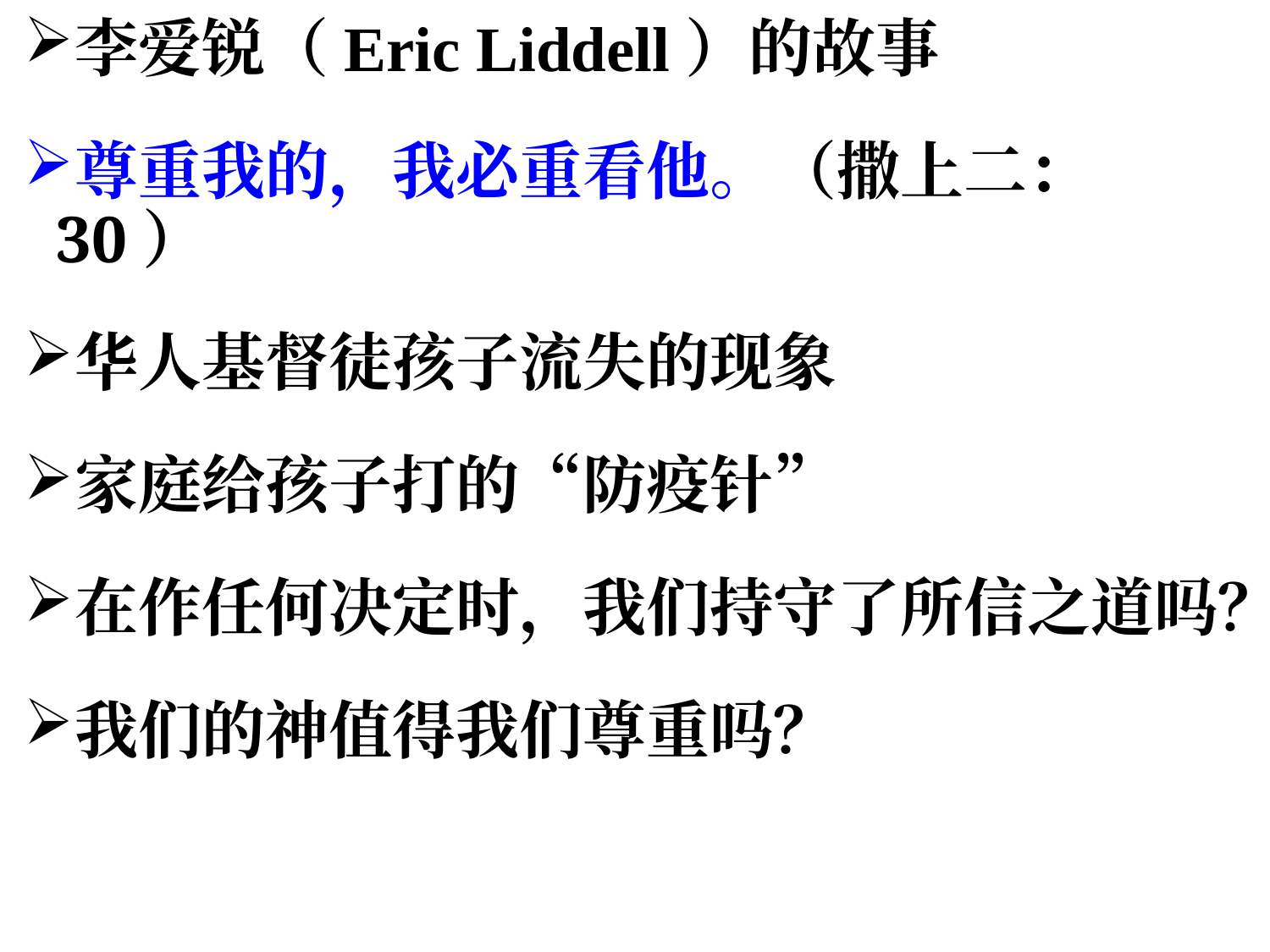

李爱锐（Eric Liddell）的故事

尊重我的，我必重看他。（撒上二：30）

华人基督徒孩子流失的现象

家庭给孩子打的“防疫针”

在作任何决定时，我们持守了所信之道吗？

我们的神值得我们尊重吗？